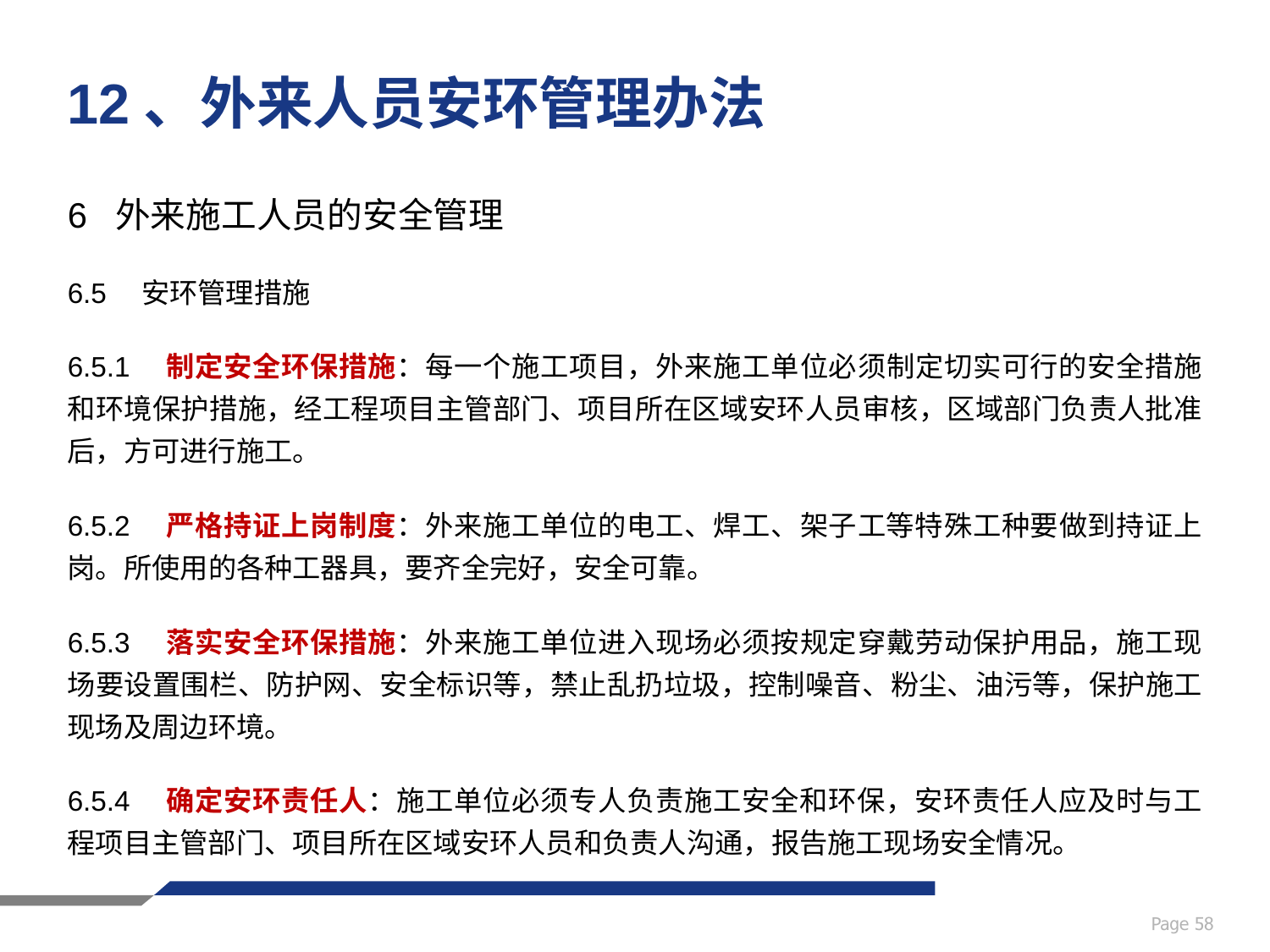

# 12、外来人员安环管理办法
6  外来施工人员的安全管理
6.5　安环管理措施
6.5.1　制定安全环保措施：每一个施工项目，外来施工单位必须制定切实可行的安全措施和环境保护措施，经工程项目主管部门、项目所在区域安环人员审核，区域部门负责人批准后，方可进行施工。
6.5.2　严格持证上岗制度：外来施工单位的电工、焊工、架子工等特殊工种要做到持证上岗。所使用的各种工器具，要齐全完好，安全可靠。
6.5.3　落实安全环保措施：外来施工单位进入现场必须按规定穿戴劳动保护用品，施工现场要设置围栏、防护网、安全标识等，禁止乱扔垃圾，控制噪音、粉尘、油污等，保护施工现场及周边环境。
6.5.4　确定安环责任人：施工单位必须专人负责施工安全和环保，安环责任人应及时与工程项目主管部门、项目所在区域安环人员和负责人沟通，报告施工现场安全情况。
Page 58